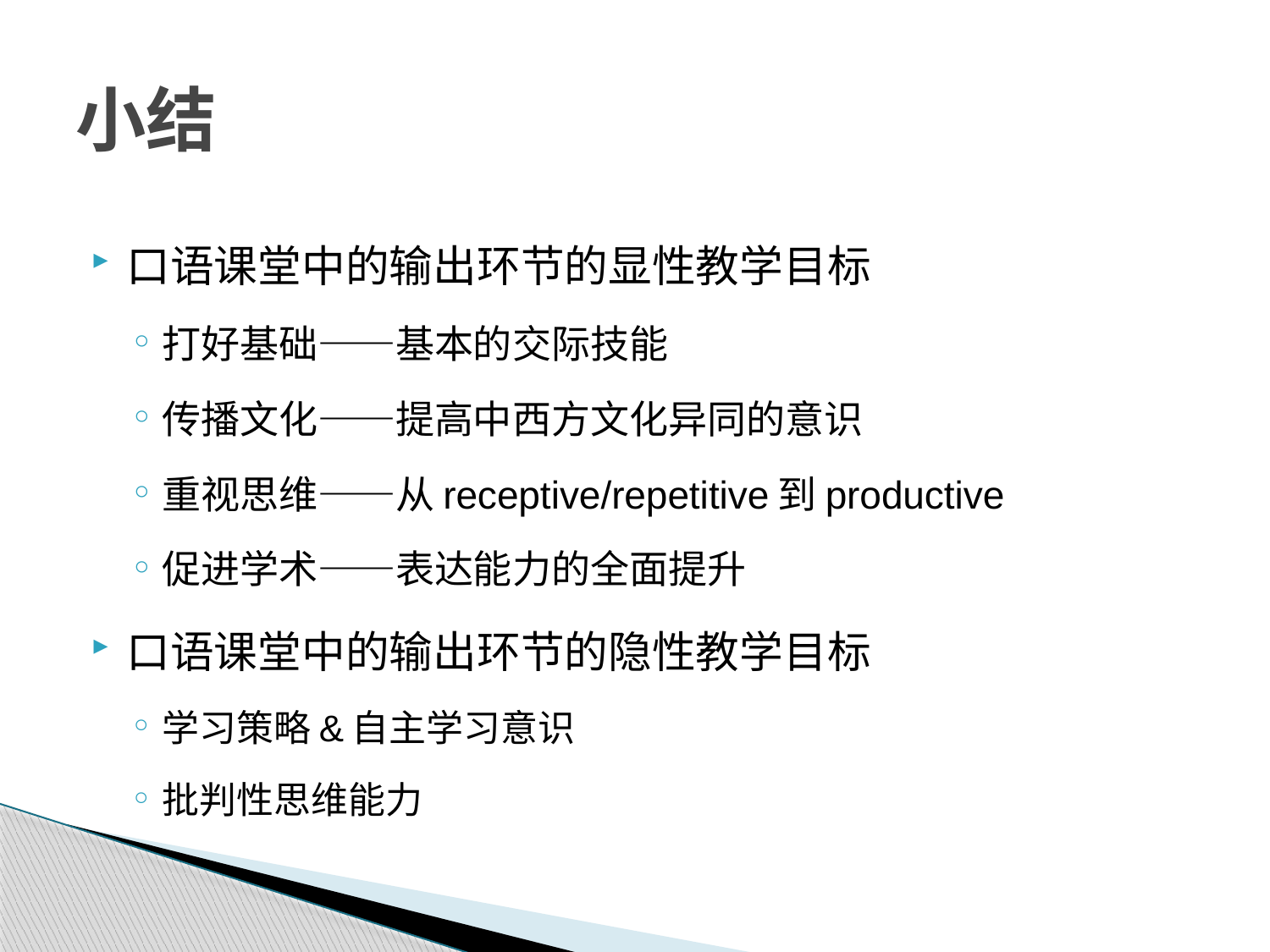

# 小结
口语课堂中的输出环节的显性教学目标
打好基础——基本的交际技能
传播文化——提高中西方文化异同的意识
重视思维——从receptive/repetitive到productive
促进学术——表达能力的全面提升
口语课堂中的输出环节的隐性教学目标
学习策略&自主学习意识
批判性思维能力